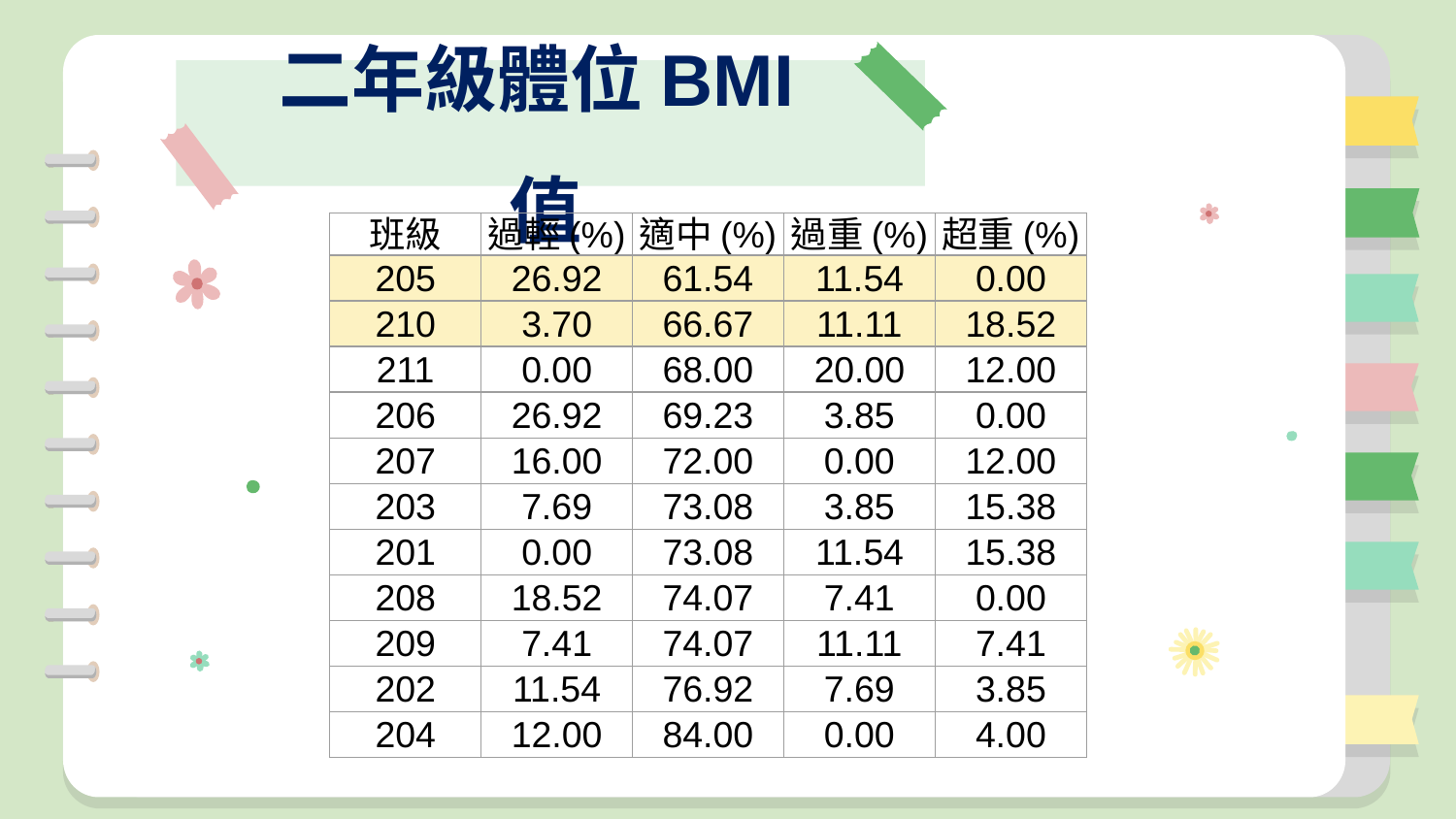

# 二年級體位BMI值

| 班級 | 過輕(%) | 適中(%) | 過重(%) | 超重(%) |
| --- | --- | --- | --- | --- |
| 205 | 26.92 | 61.54 | 11.54 | 0.00 |
| 210 | 3.70 | 66.67 | 11.11 | 18.52 |
| 211 | 0.00 | 68.00 | 20.00 | 12.00 |
| 206 | 26.92 | 69.23 | 3.85 | 0.00 |
| 207 | 16.00 | 72.00 | 0.00 | 12.00 |
| 203 | 7.69 | 73.08 | 3.85 | 15.38 |
| 201 | 0.00 | 73.08 | 11.54 | 15.38 |
| 208 | 18.52 | 74.07 | 7.41 | 0.00 |
| 209 | 7.41 | 74.07 | 11.11 | 7.41 |
| 202 | 11.54 | 76.92 | 7.69 | 3.85 |
| 204 | 12.00 | 84.00 | 0.00 | 4.00 |